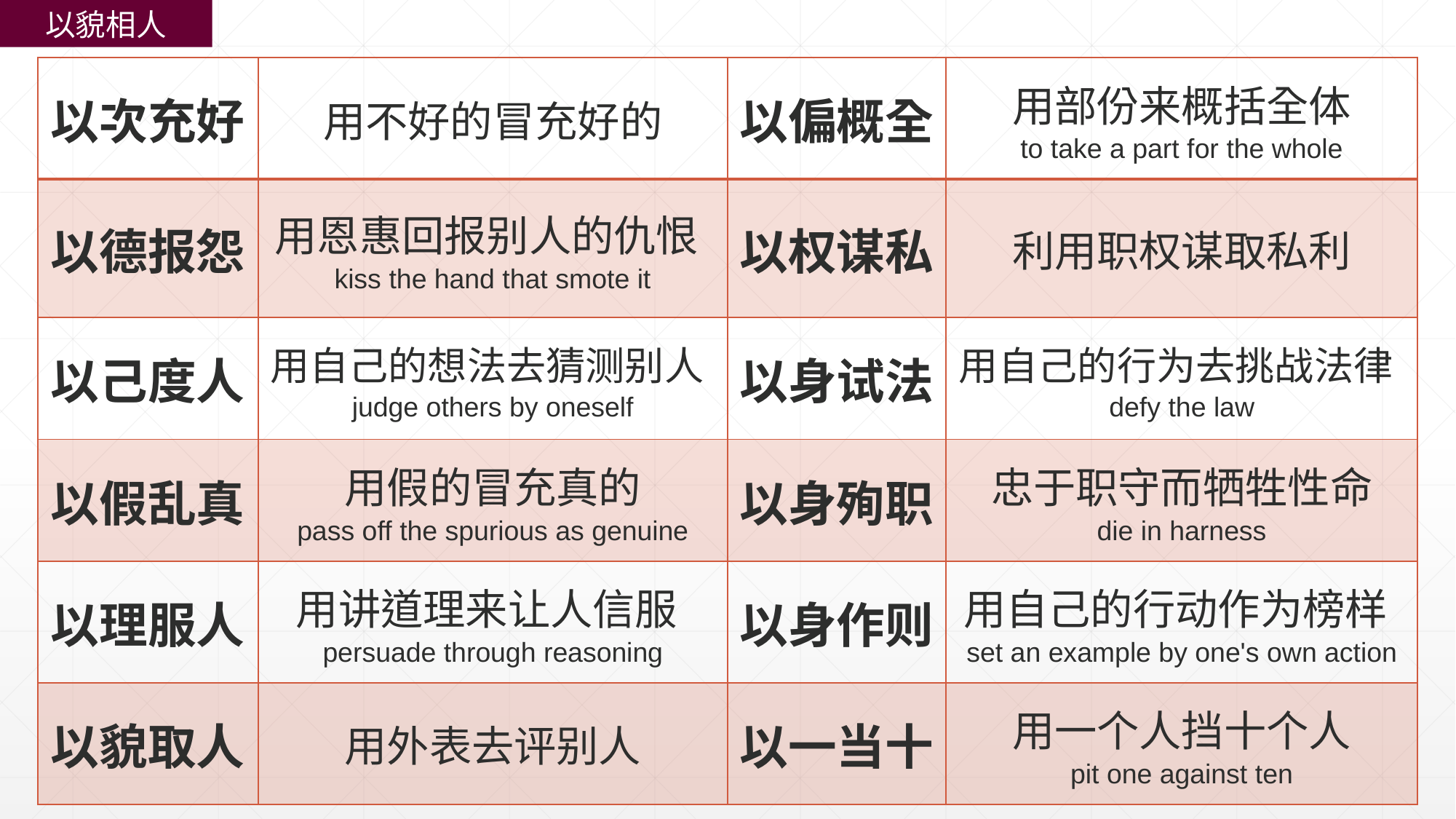

以貌相人
| 以次充好 | 用不好的冒充好的 | 以偏概全 | 用部份来概括全体 to take a part for the whole |
| --- | --- | --- | --- |
| 以德报怨 | 用恩惠回报别人的仇恨kiss the hand that smote it | 以权谋私 | 利用职权谋取私利 |
| 以己度人 | 用自己的想法去猜测别人judge others by oneself | 以身试法 | 用自己的行为去挑战法律defy the law |
| 以假乱真 | 用假的冒充真的 pass off the spurious as genuine | 以身殉职 | 忠于职守而牺牲性命 die in harness |
| 以理服人 | 用讲道理来让人信服persuade through reasoning | 以身作则 | 用自己的行动作为榜样set an example by one's own action |
| 以貌取人 | 用外表去评别人 | 以一当十 | 用一个人挡十个人 pit one against ten |